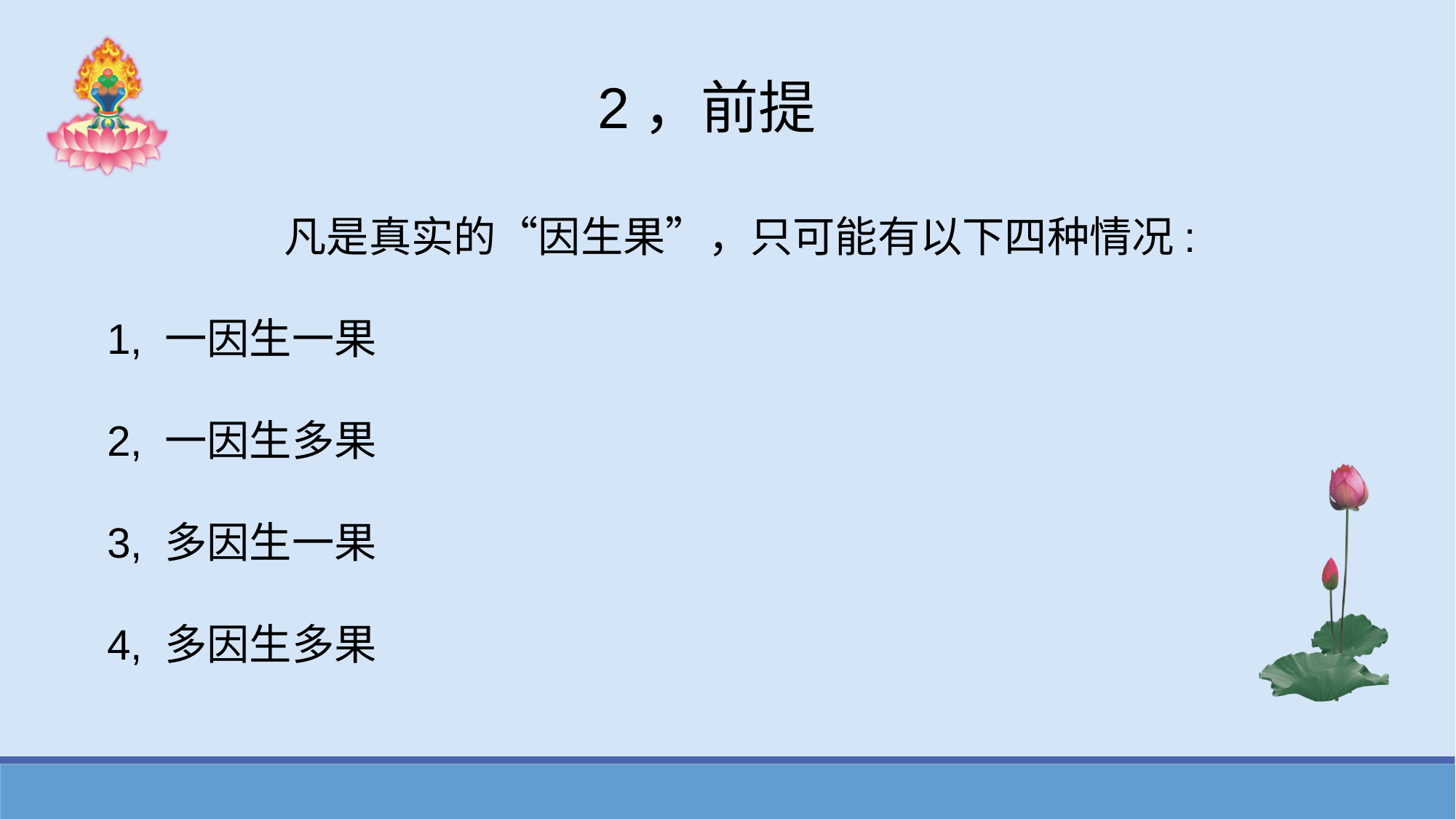

2，前提
凡是真实的“因生果”，只可能有以下四种情况:

      1, 一因生一果

      2, 一因生多果

      3, 多因生一果

      4, 多因生多果